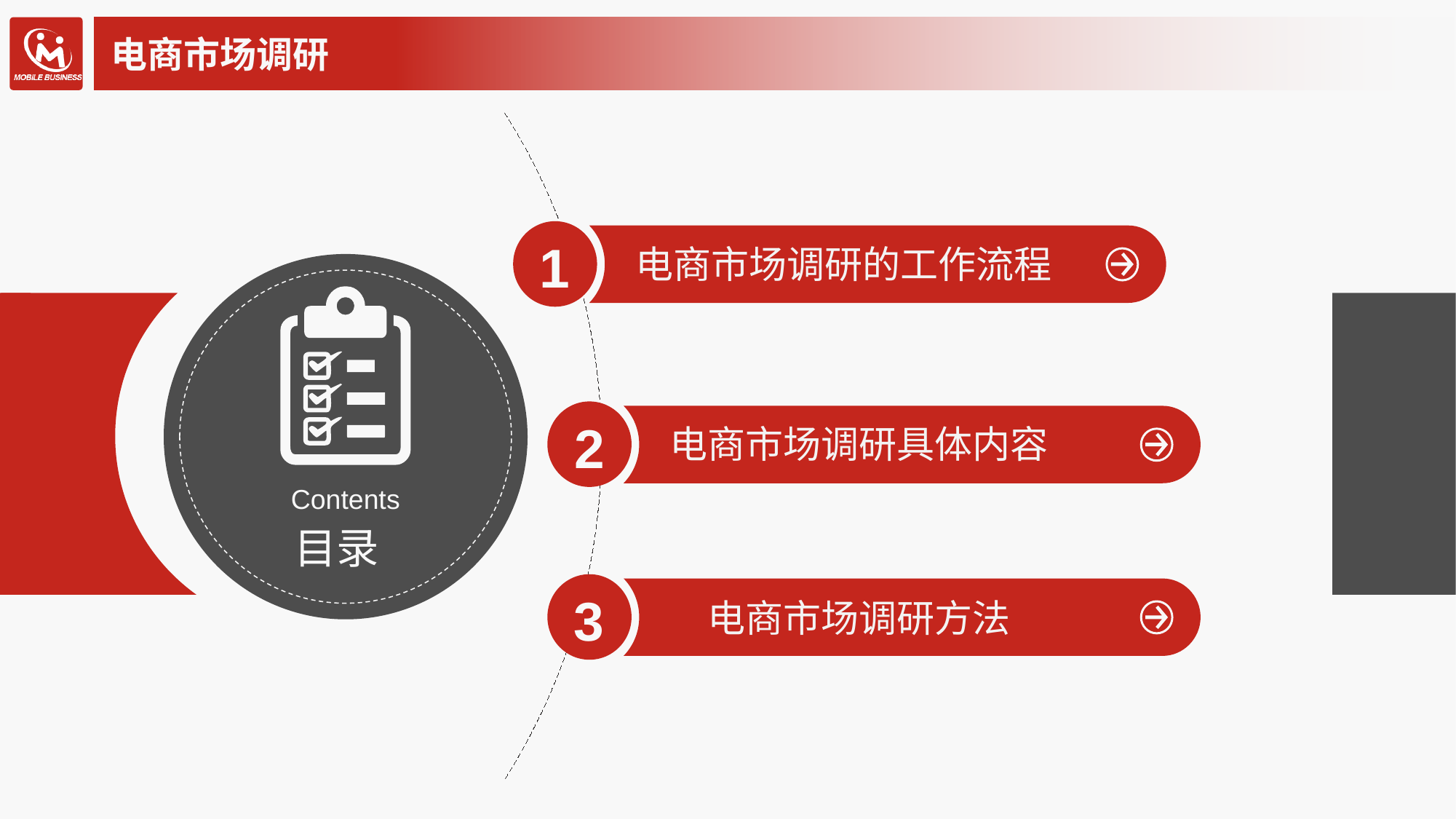

# 电商市场调研

1
电商市场调研的工作流程

2
电商市场调研具体内容
Contents
目录

3
电商市场调研方法